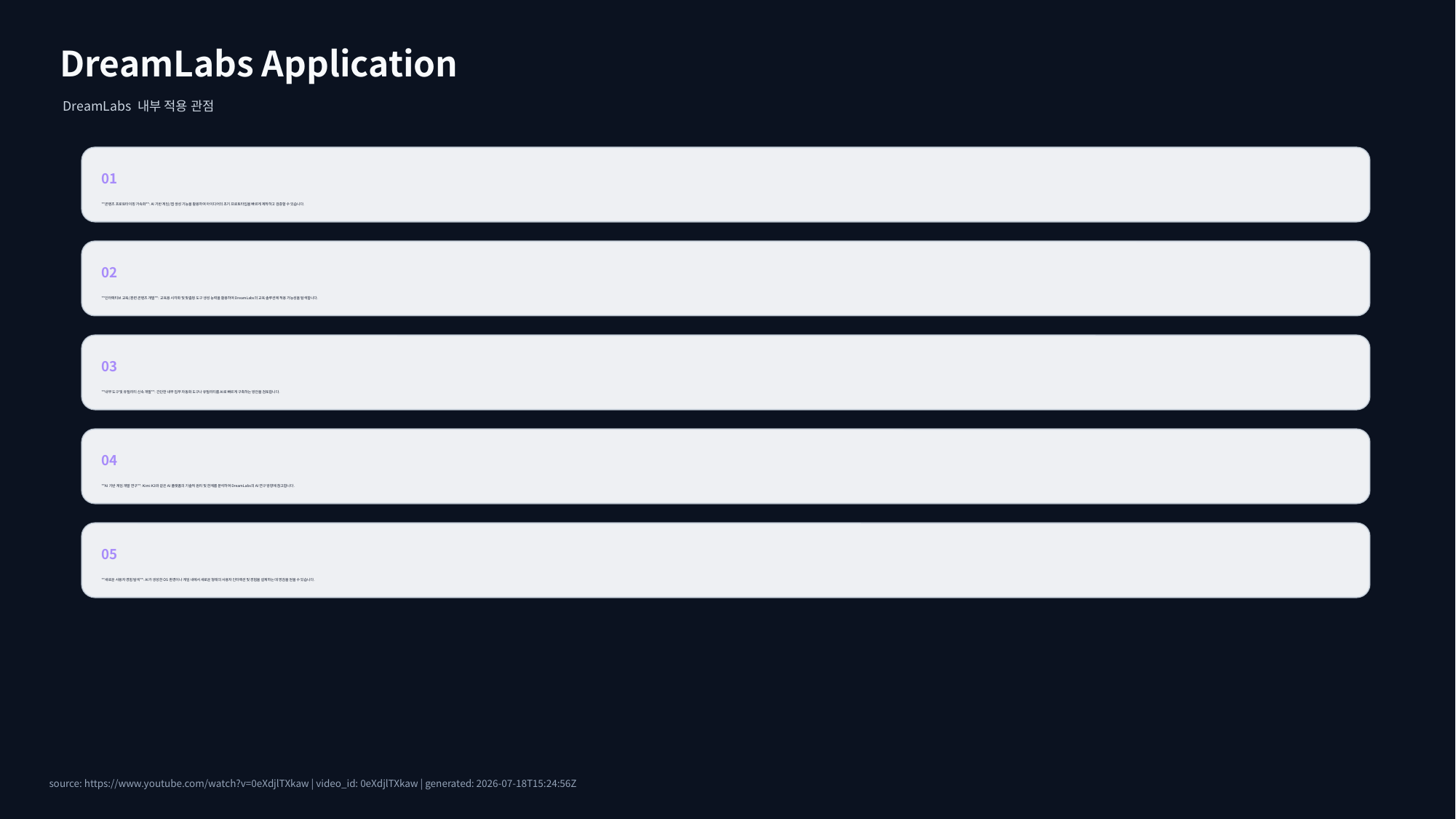

DreamLabs Application
DreamLabs 내부 적용 관점

01
**콘텐츠 프로토타이핑 가속화**: AI 기반 게임/앱 생성 기능을 활용하여 아이디어의 초기 프로토타입을 빠르게 제작하고 검증할 수 있습니다.

02
**인터랙티브 교육/훈련 콘텐츠 개발**: 교육용 시각화 및 맞춤형 도구 생성 능력을 활용하여 DreamLabs의 교육 솔루션에 적용 가능성을 탐색합니다.

03
**내부 도구 및 유틸리티 신속 개발**: 간단한 내부 업무 자동화 도구나 유틸리티를 AI로 빠르게 구축하는 방안을 검토합니다.

04
**AI 기반 게임 개발 연구**: Kimi K3와 같은 AI 플랫폼의 기술적 원리 및 한계를 분석하여 DreamLabs의 AI 연구 방향에 참고합니다.

05
**새로운 사용자 경험 탐색**: AI가 생성한 OS 환경이나 게임 내에서 새로운 형태의 사용자 인터랙션 및 경험을 설계하는 데 영감을 얻을 수 있습니다.
source: https://www.youtube.com/watch?v=0eXdjlTXkaw | video_id: 0eXdjlTXkaw | generated: 2026-07-18T15:24:56Z